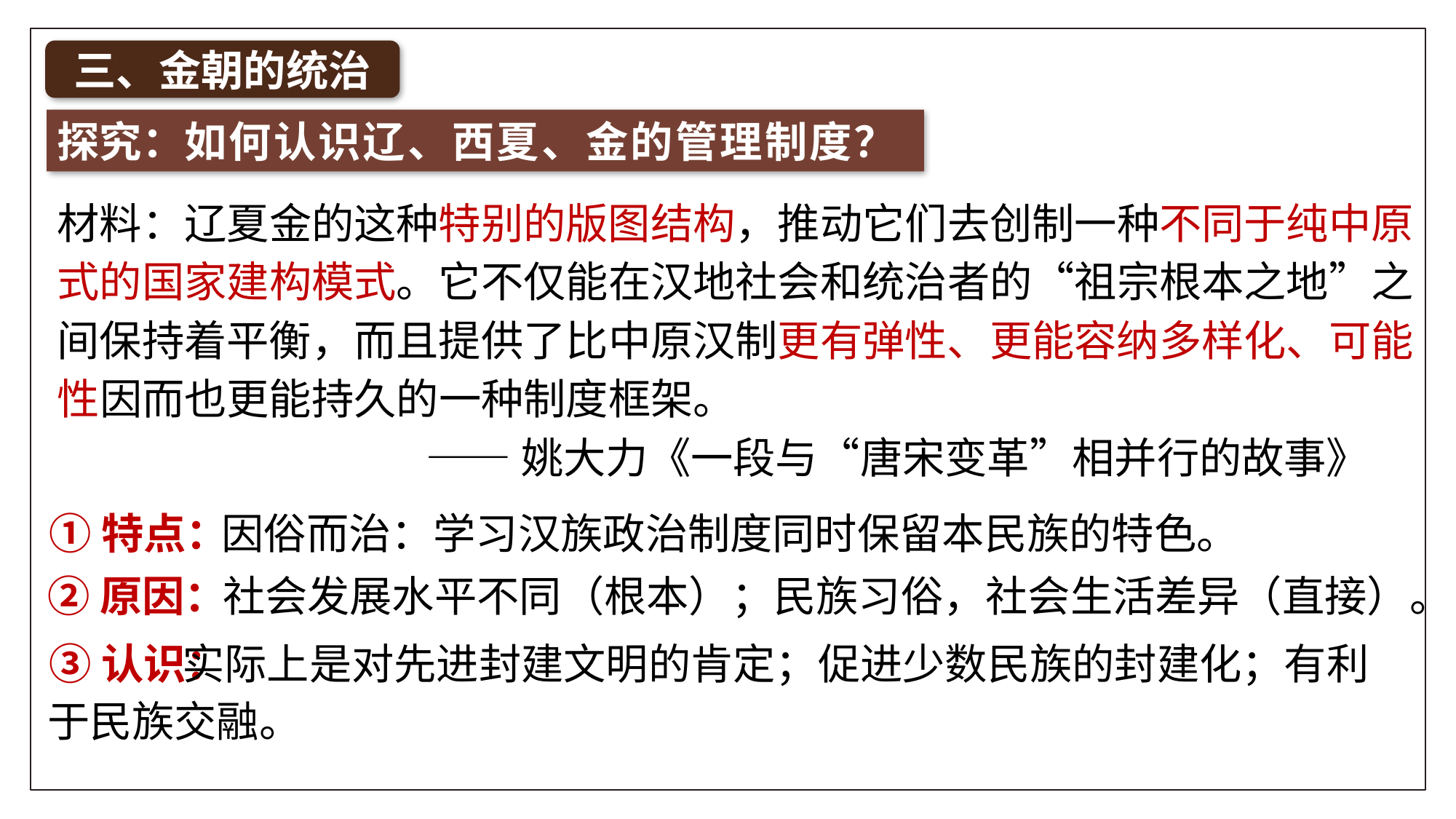

三、金朝的统治
探究：如何认识辽、西夏、金的管理制度？
材料：辽夏金的这种特别的版图结构，推动它们去创制一种不同于纯中原式的国家建构模式。它不仅能在汉地社会和统治者的“祖宗根本之地”之间保持着平衡，而且提供了比中原汉制更有弹性、更能容纳多样化、可能性因而也更能持久的一种制度框架。
                                       ——姚大力《一段与“唐宋变革”相并行的故事》

①特点：
因俗而治：学习汉族政治制度同时保留本民族的特色。
②原因：
社会发展水平不同（根本）；民族习俗，社会生活差异（直接）。
             实际上是对先进封建文明的肯定；促进少数民族的封建化；有利于民族交融。
③认识：